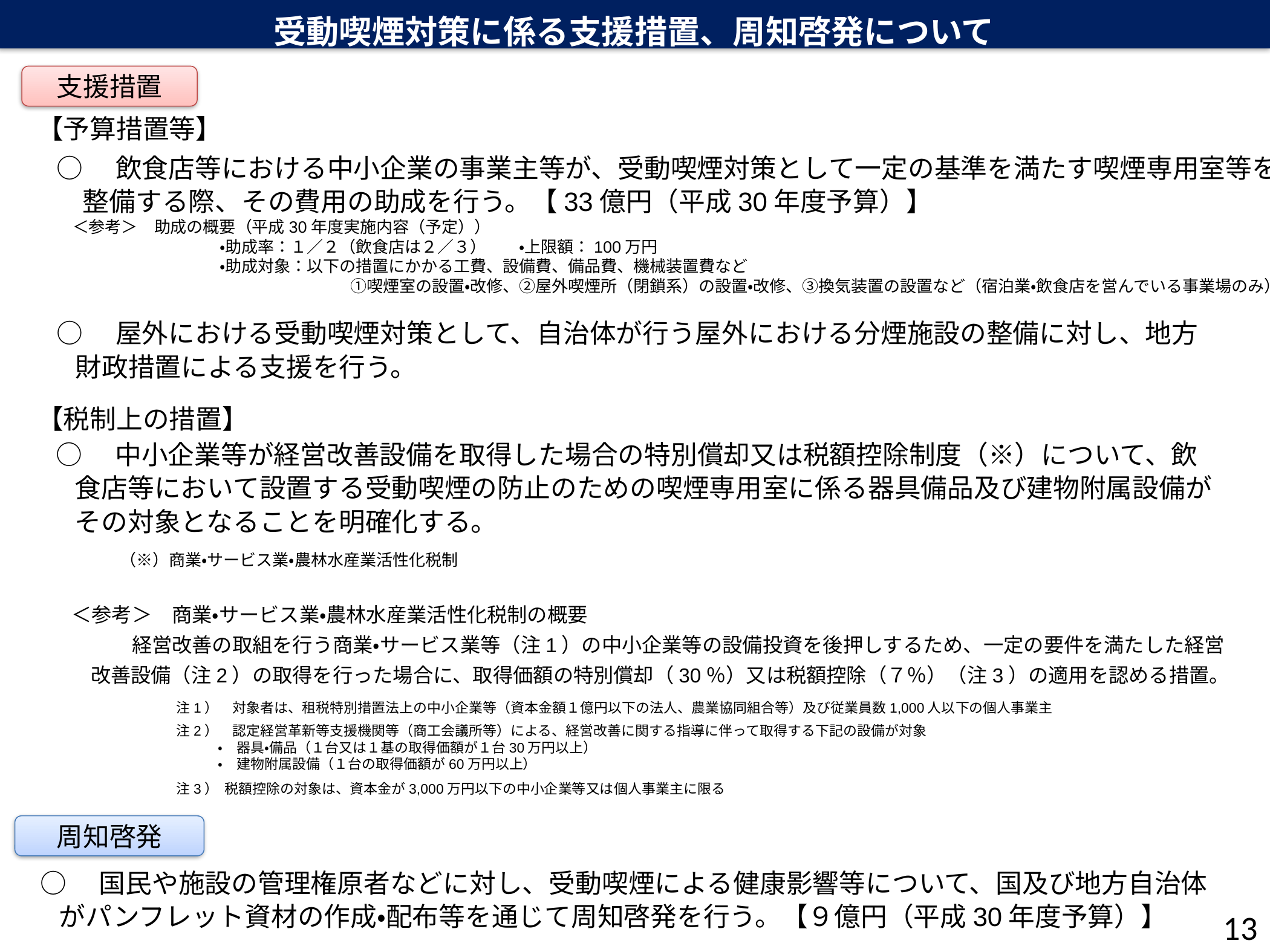

受動喫煙対策に係る支援措置、周知啓発について
支援措置
【予算措置等】
○　飲食店等における中小企業の事業主等が、受動喫煙対策として一定の基準を満たす喫煙専用室等を
　整備する際、その費用の助成を行う。【33億円（平成30年度予算）】
　＜参考＞　助成の概要（平成30年度実施内容（予定））
　　　　　　　　　　・助成率：１／２（飲食店は２／３）　　・上限額：100万円
　　　　　　　　　　・助成対象：以下の措置にかかる工費、設備費、備品費、機械装置費など
　　　　　　　　　　　　　　　　　　①喫煙室の設置・改修、②屋外喫煙所（閉鎖系）の設置・改修、③換気装置の設置など（宿泊業・飲食店を営んでいる事業場のみ）
○　屋外における受動喫煙対策として、自治体が行う屋外における分煙施設の整備に対し、地方財政措置による支援を行う。
【税制上の措置】
○　中小企業等が経営改善設備を取得した場合の特別償却又は税額控除制度（※）について、飲食店等において設置する受動喫煙の防止のための喫煙専用室に係る器具備品及び建物附属設備がその対象となることを明確化する。
　　　（※）商業・サービス業・農林水産業活性化税制
＜参考＞　商業・サービス業・農林水産業活性化税制の概要
　　　経営改善の取組を行う商業・サービス業等（注1）の中小企業等の設備投資を後押しするため、一定の要件を満たした経営改善設備（注2）の取得を行った場合に、取得価額の特別償却（30％）又は税額控除（７％）（注3）の適用を認める措置。
注1）　対象者は、租税特別措置法上の中小企業等（資本金額１億円以下の法人、農業協同組合等）及び従業員数1,000人以下の個人事業主
注2）　認定経営革新等支援機関等（商工会議所等）による、経営改善に関する指導に伴って取得する下記の設備が対象
　　　・　器具・備品（１台又は１基の取得価額が１台30万円以上）
　　　・　建物附属設備（１台の取得価額が60万円以上）
注3）  税額控除の対象は、資本金が3,000万円以下の中小企業等又は個人事業主に限る
周知啓発
○　国民や施設の管理権原者などに対し、受動喫煙による健康影響等について、国及び地方自治体がパンフレット資材の作成・配布等を通じて周知啓発を行う。【９億円（平成30年度予算）】
13